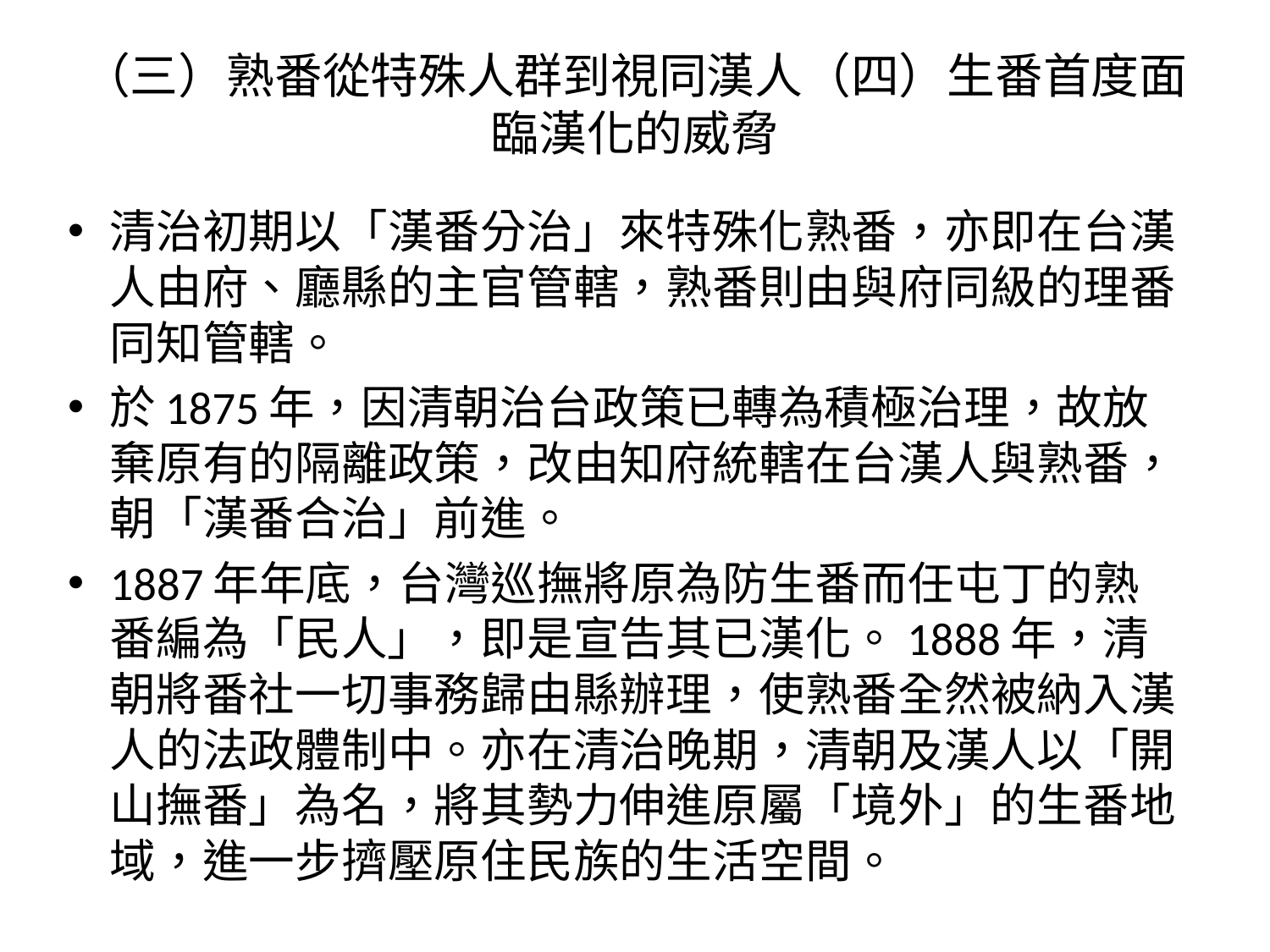

# （三）熟番從特殊人群到視同漢人（四）生番首度面臨漢化的威脅
清治初期以「漢番分治」來特殊化熟番，亦即在台漢人由府、廳縣的主官管轄，熟番則由與府同級的理番同知管轄。
於1875年，因清朝治台政策已轉為積極治理，故放棄原有的隔離政策，改由知府統轄在台漢人與熟番，朝「漢番合治」前進。
1887年年底，台灣巡撫將原為防生番而任屯丁的熟番編為「民人」，即是宣告其已漢化。1888年，清朝將番社一切事務歸由縣辦理，使熟番全然被納入漢人的法政體制中。亦在清治晚期，清朝及漢人以「開山撫番」為名，將其勢力伸進原屬「境外」的生番地域，進一步擠壓原住民族的生活空間。